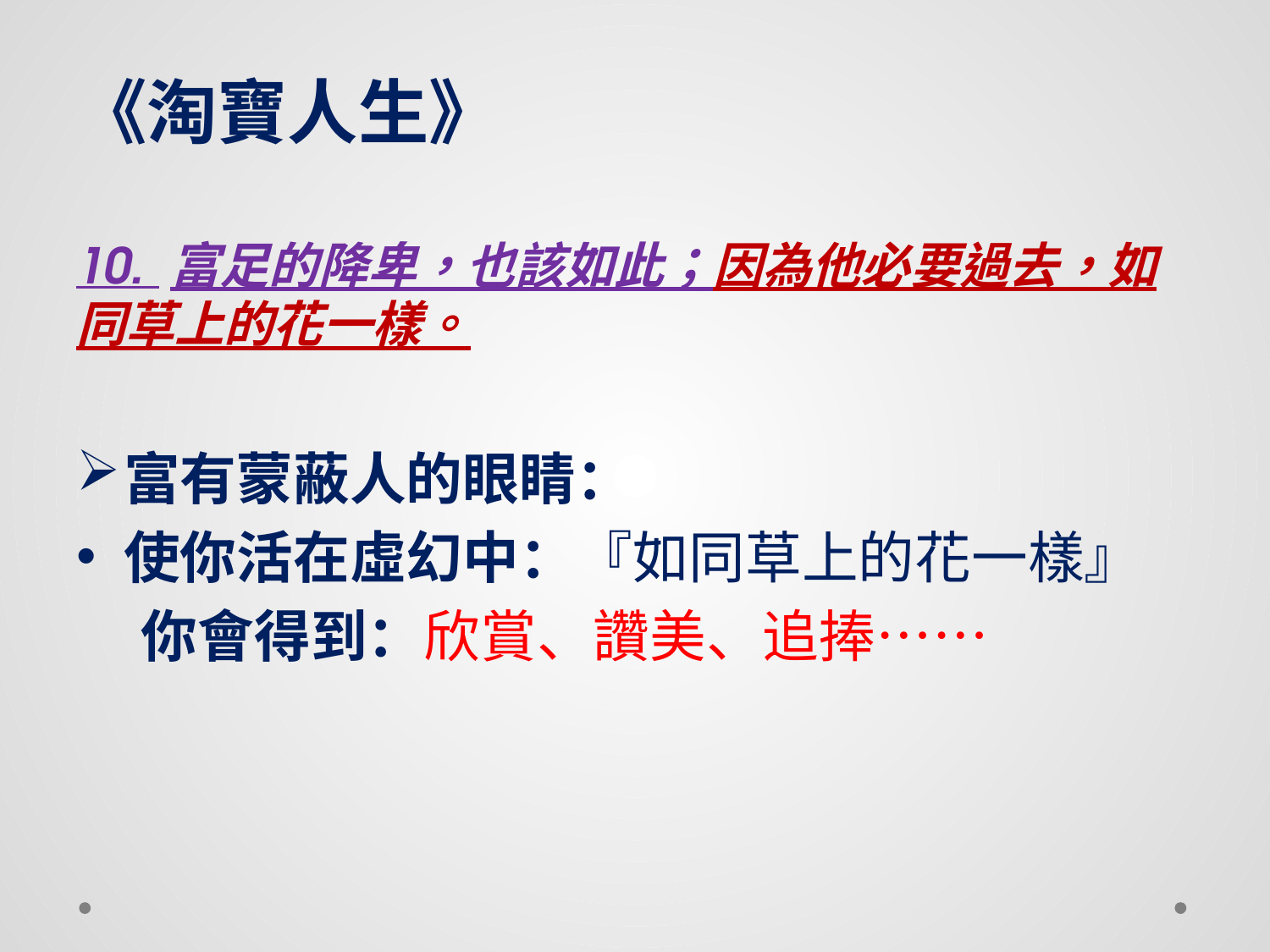

# 《淘寶人生》

10. 富足的降卑，也該如此；因為他必要過去，如同草上的花一樣。

富有蒙蔽人的眼睛：
使你活在虛幻中：『如同草上的花一樣』
    你會得到：欣賞、讚美、追捧……